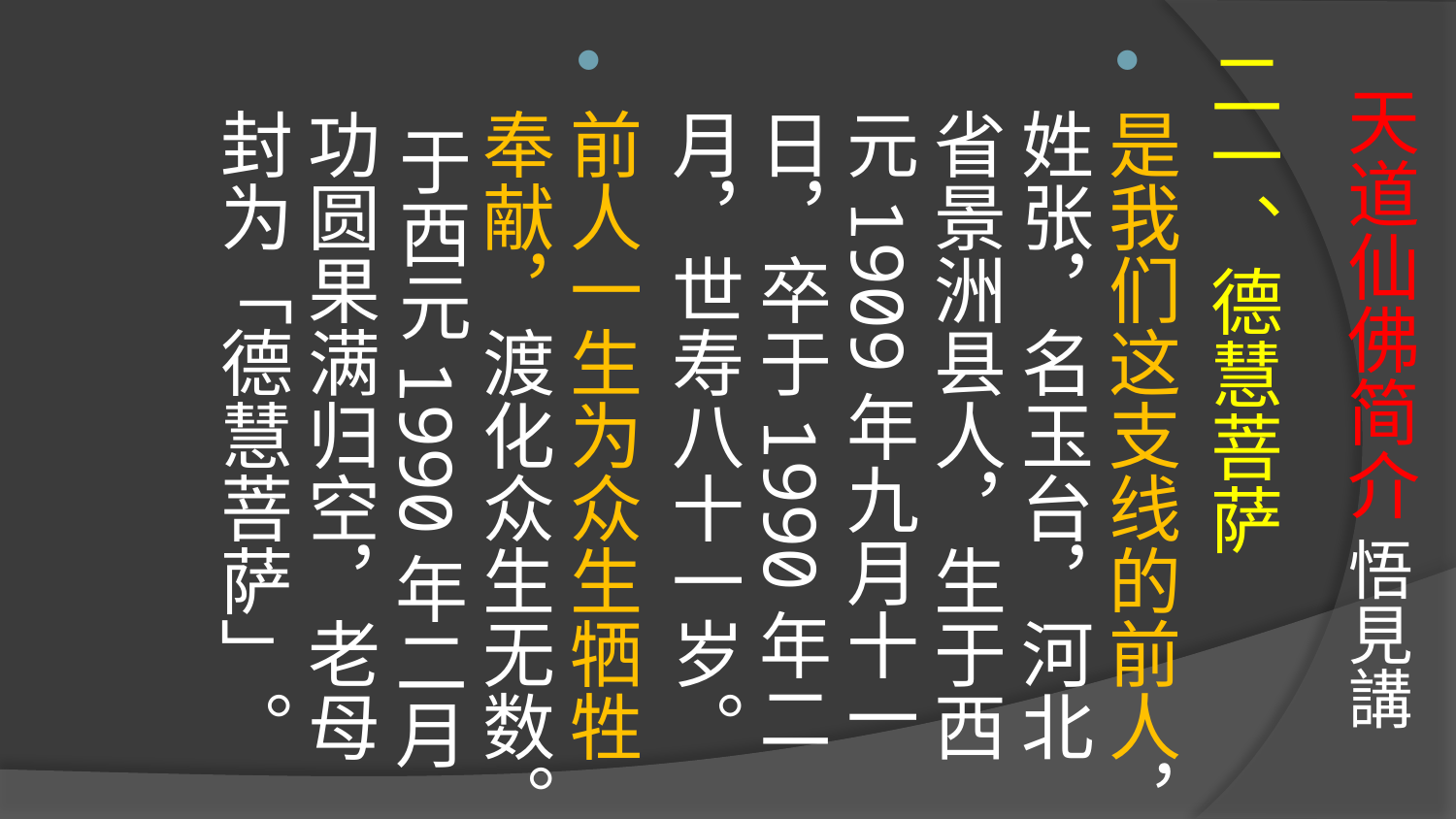

# 天道仙佛简介 悟見講
二一、德慧菩萨
是我们这支线的前人，姓张，名玉台，河北省景洲县人，生于西元1909年九月十一日，卒于1990年二月，世寿八十一岁。
前人一生为众生牺牲奉献，渡化众生无数。 于西元1990年二月功圆果满归空，老母封为「德慧菩萨」。